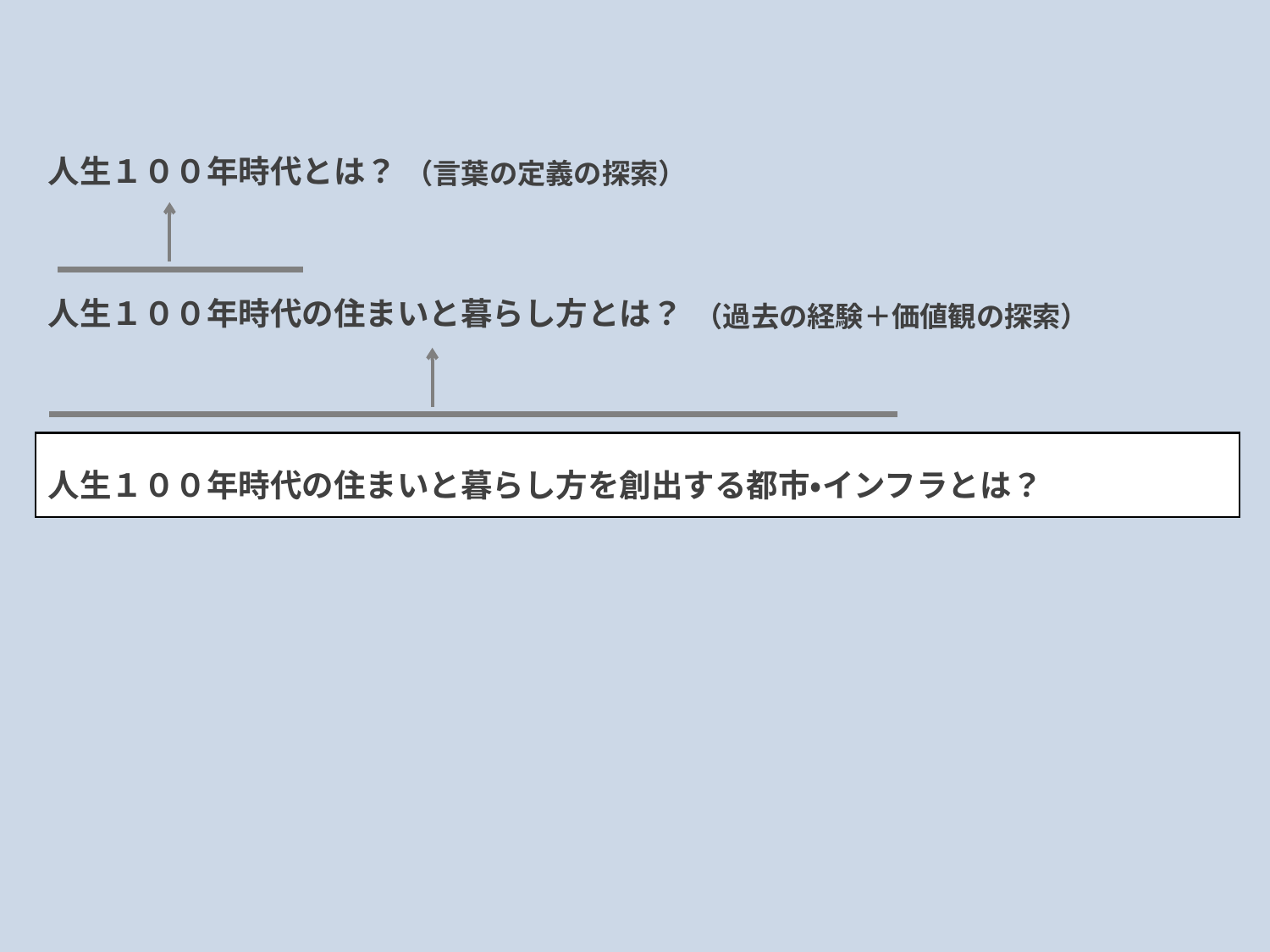

人生１００年時代とは？
（言葉の定義の探索）
人生１００年時代の住まいと暮らし方とは？
（過去の経験＋価値観の探索）
# 人生１００年時代の住まいと暮らし方を創出する都市・インフラとは？